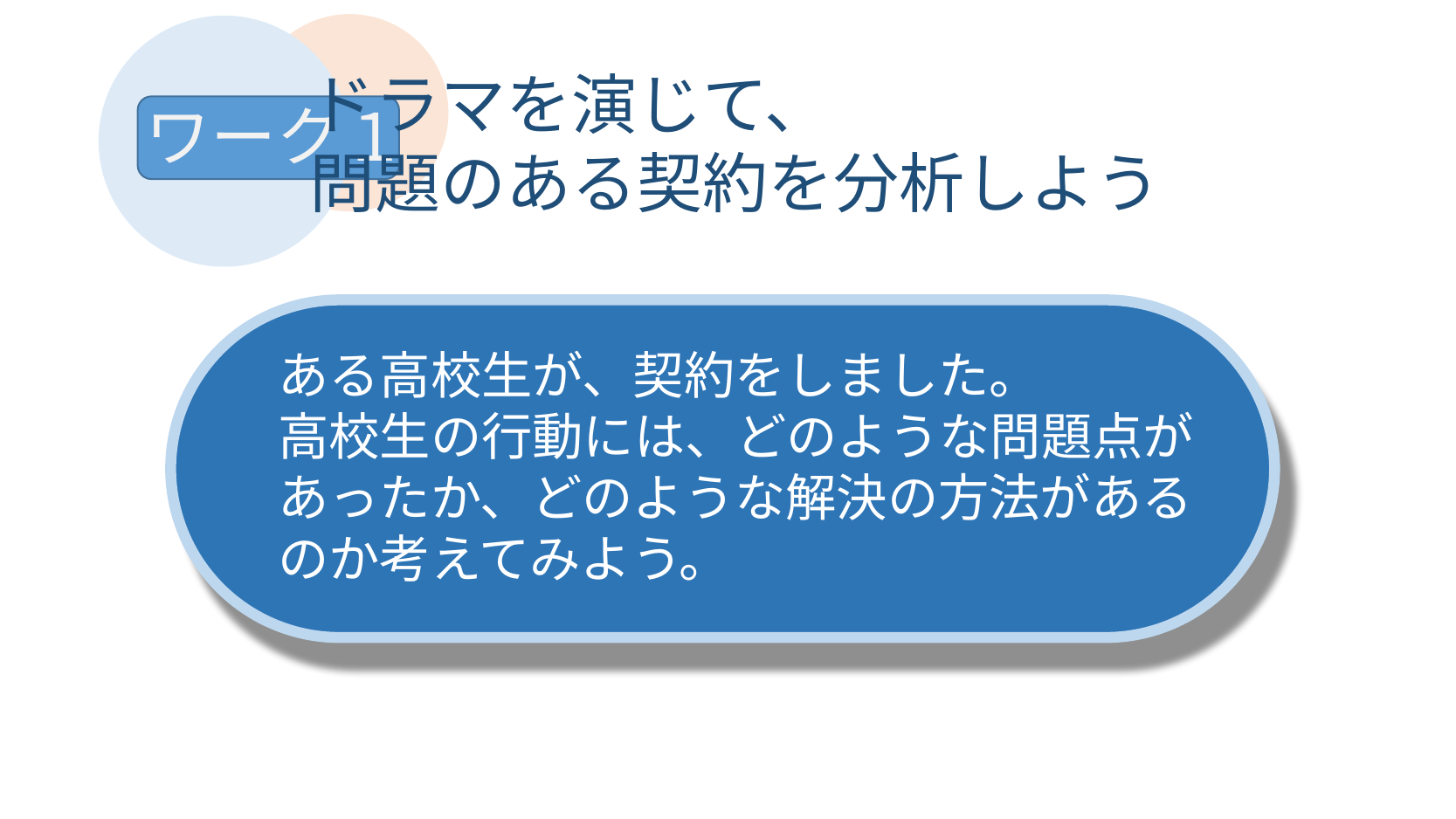

ドラマを演じて、
問題のある契約を分析しよう
ワーク１

ある高校生が、契約をしました。
高校生の行動には、どのような問題点が
あったか、どのような解決の方法がある
のか考えてみよう。